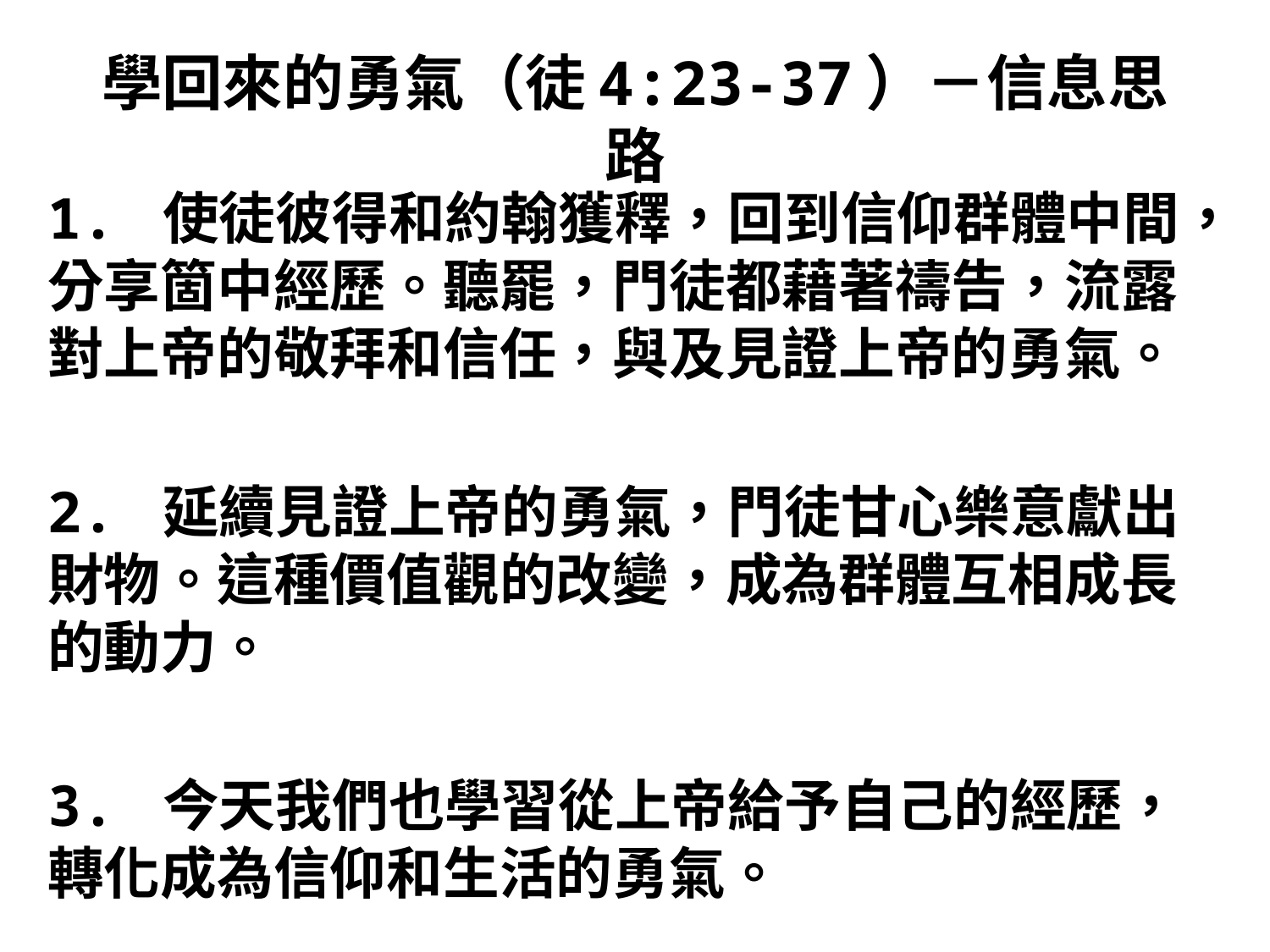

# 學回來的勇氣（徒4:23-37）－信息思路
1. 使徒彼得和約翰獲釋，回到信仰群體中間，分享箇中經歷。聽罷，門徒都藉著禱告，流露對上帝的敬拜和信任，與及見證上帝的勇氣。

2. 延續見證上帝的勇氣，門徒甘心樂意獻出財物。這種價值觀的改變，成為群體互相成長的動力。

3. 今天我們也學習從上帝給予自己的經歷，轉化成為信仰和生活的勇氣。